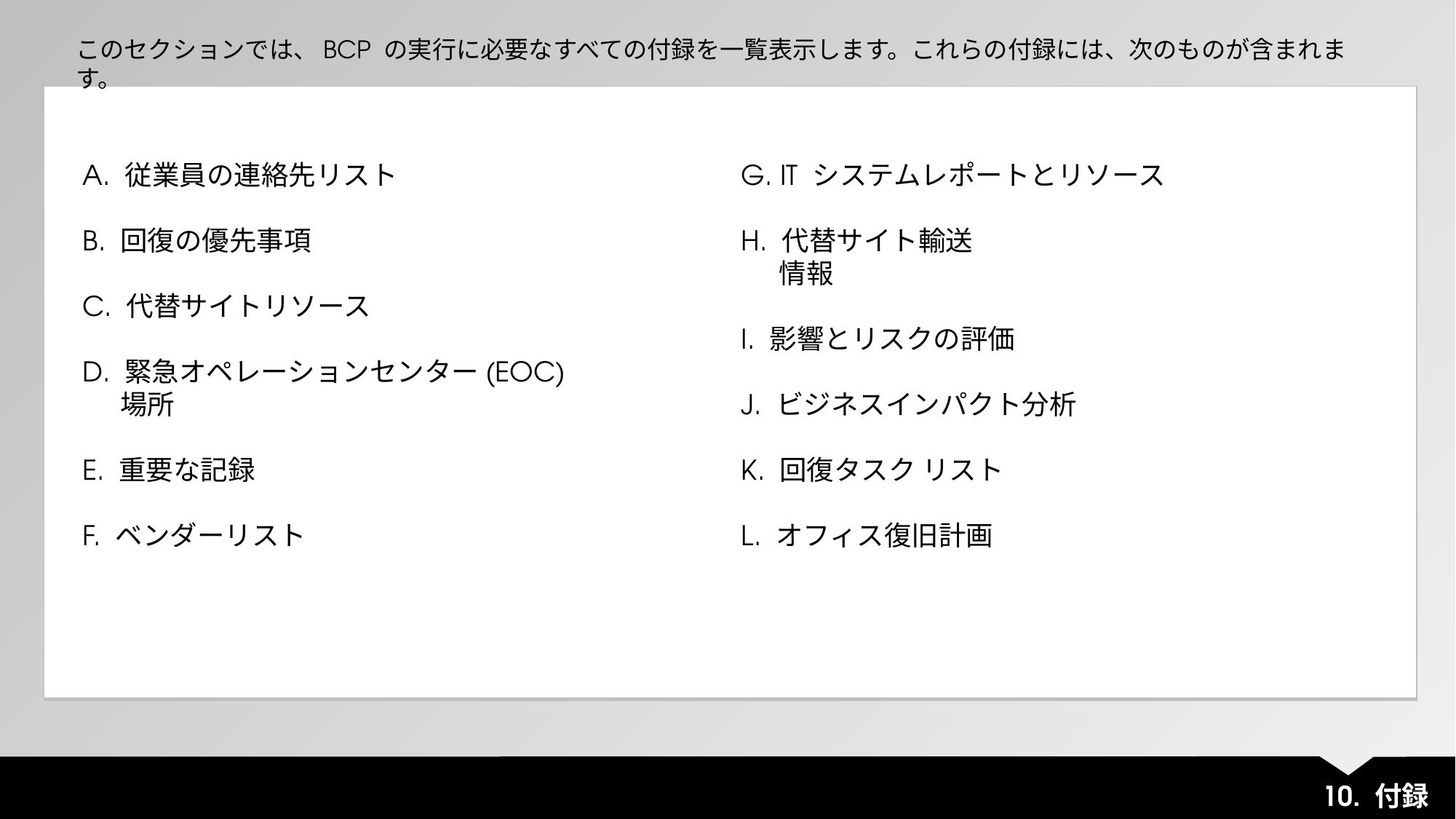

このセクションでは、BCP の実行に必要なすべての付録を一覧表示します。これらの付録には、次のものが含まれます。
|  |
| --- |
A. 従業員の連絡先リスト
B. 回復の優先事項
C. 代替サイトリソース
D. 緊急オペレーションセンター(EOC)
     場所
E. 重要な記録
F. ベンダーリスト
G. IT システムレポートとリソース
H. 代替サイト輸送
     情報
I. 影響とリスクの評価
J. ビジネスインパクト分析
K. 回復タスク リスト
L. オフィス復旧計画

10. 付録